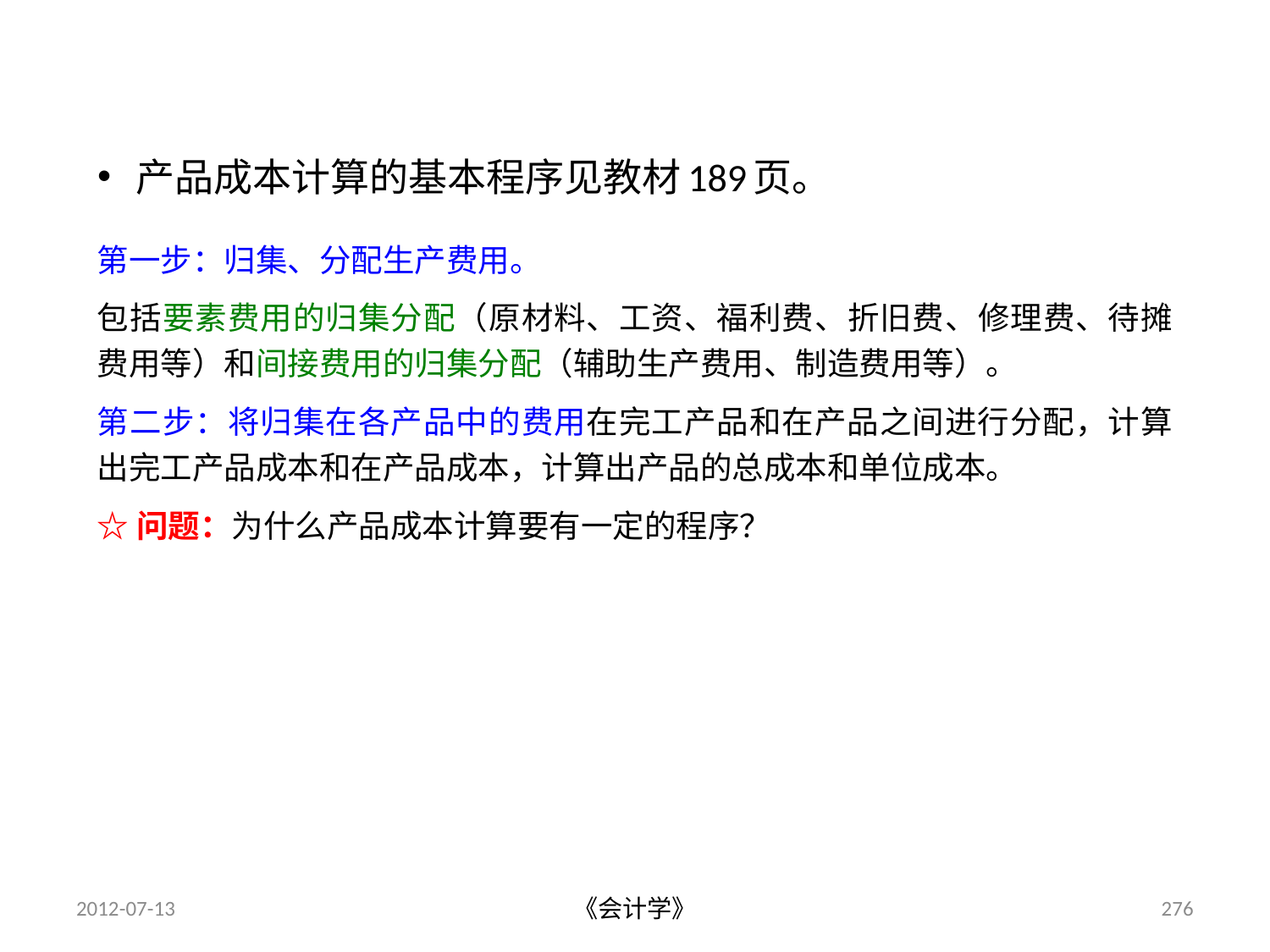

二、产品成本计算的基本程序
产品成本计算的基本程序见教材189页。
第一步：归集、分配生产费用。
包括要素费用的归集分配（原材料、工资、福利费、折旧费、修理费、待摊费用等）和间接费用的归集分配（辅助生产费用、制造费用等）。
第二步：将归集在各产品中的费用在完工产品和在产品之间进行分配，计算出完工产品成本和在产品成本，计算出产品的总成本和单位成本。
☆问题：为什么产品成本计算要有一定的程序？
2012-07-13
《会计学》
276